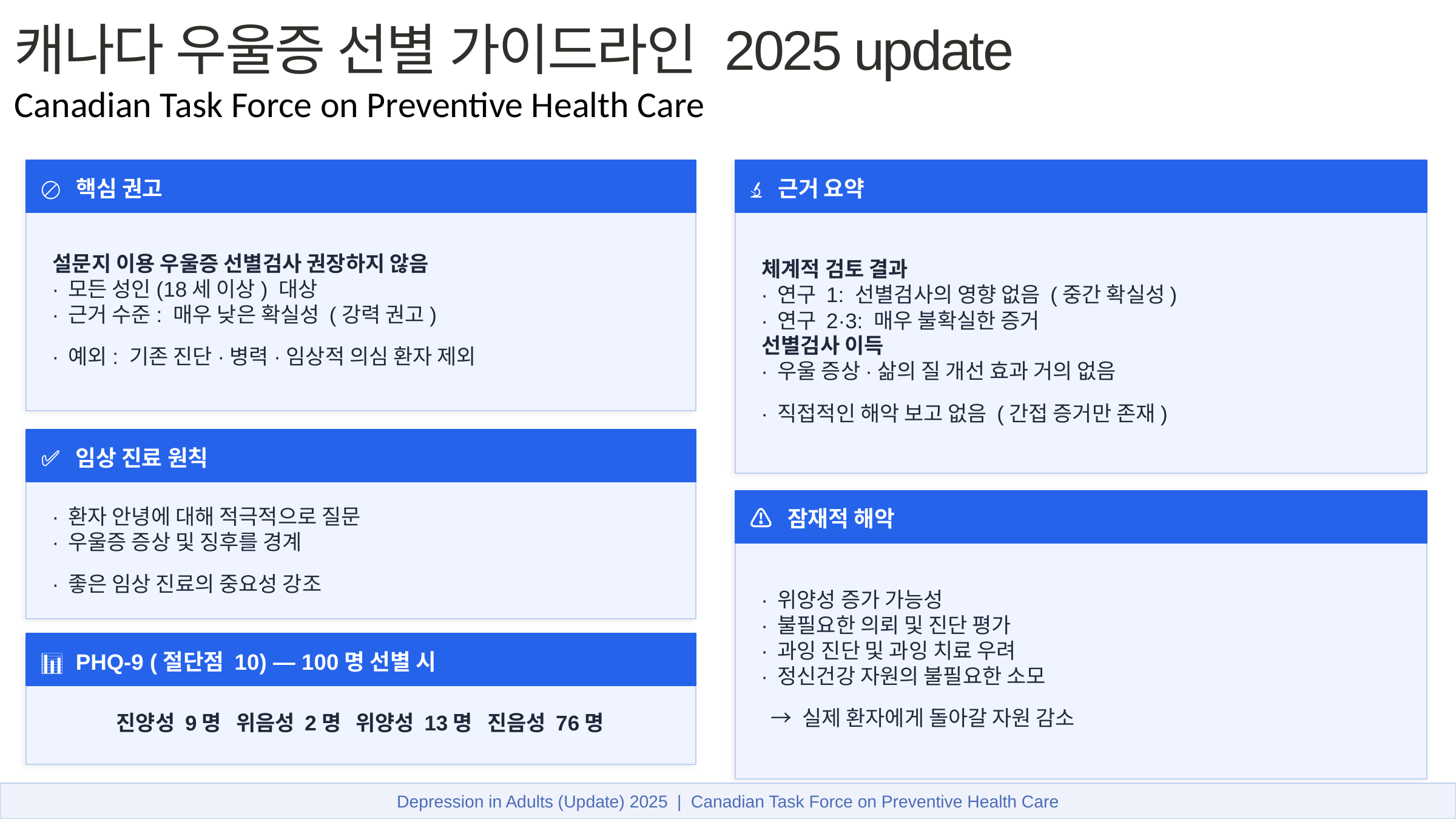

캐나다 우울증 선별 가이드라인 2025 update
Canadian Task Force on Preventive Health Care
성인 우울증 선별검사 권고안 (2025)

🚫  핵심 권고
🔬  근거 요약
설문지 이용 우울증 선별검사 권장하지 않음
∙ 모든 성인(18세 이상) 대상
∙ 근거 수준: 매우 낮은 확실성 (강력 권고)
∙ 예외: 기존 진단·병력·임상적 의심 환자 제외
체계적 검토 결과
∙ 연구 1: 선별검사의 영향 없음 (중간 확실성)
∙ 연구 2·3: 매우 불확실한 증거
선별검사 이득
∙ 우울 증상·삶의 질 개선 효과 거의 없음
∙ 직접적인 해악 보고 없음 (간접 증거만 존재)

✅  임상 진료 원칙
∙ 환자 안녕에 대해 적극적으로 질문
∙ 우울증 증상 및 징후를 경계
∙ 좋은 임상 진료의 중요성 강조

⚠️  잠재적 해악
∙ 위양성 증가 가능성
∙ 불필요한 의뢰 및 진단 평가
∙ 과잉 진단 및 과잉 치료 우려
∙ 정신건강 자원의 불필요한 소모
  → 실제 환자에게 돌아갈 자원 감소

📊  PHQ-9 (절단점 10) — 100명 선별 시
진양성 9명   위음성 2명   위양성 13명   진음성 76명

Depression in Adults (Update) 2025  |  Canadian Task Force on Preventive Health Care